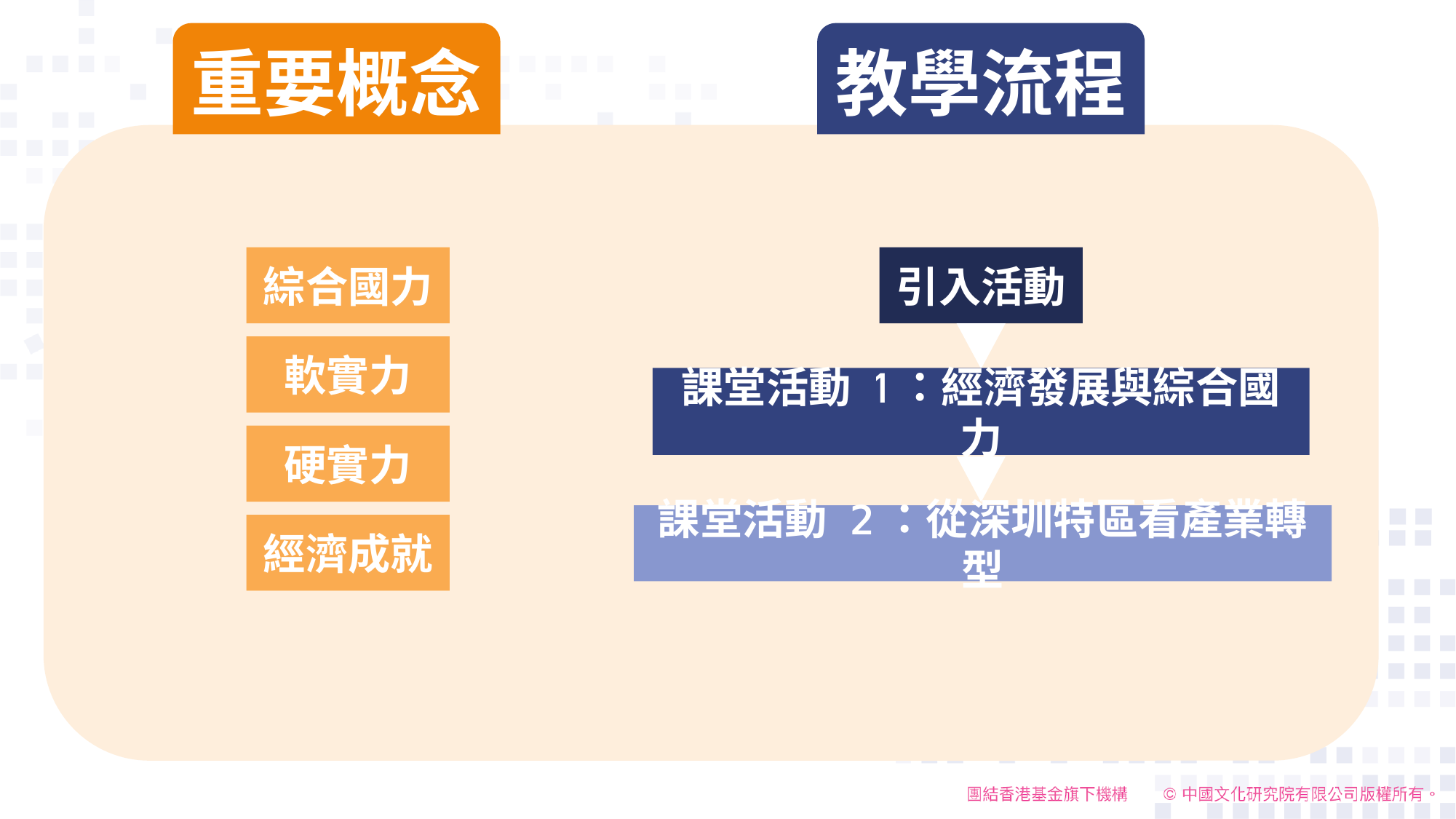

重要概念
教學流程

綜合國力
引入活動

軟實力
課堂活動 1：經濟發展與綜合國力
硬實力

課堂活動 2：從深圳特區看產業轉型
經濟成就